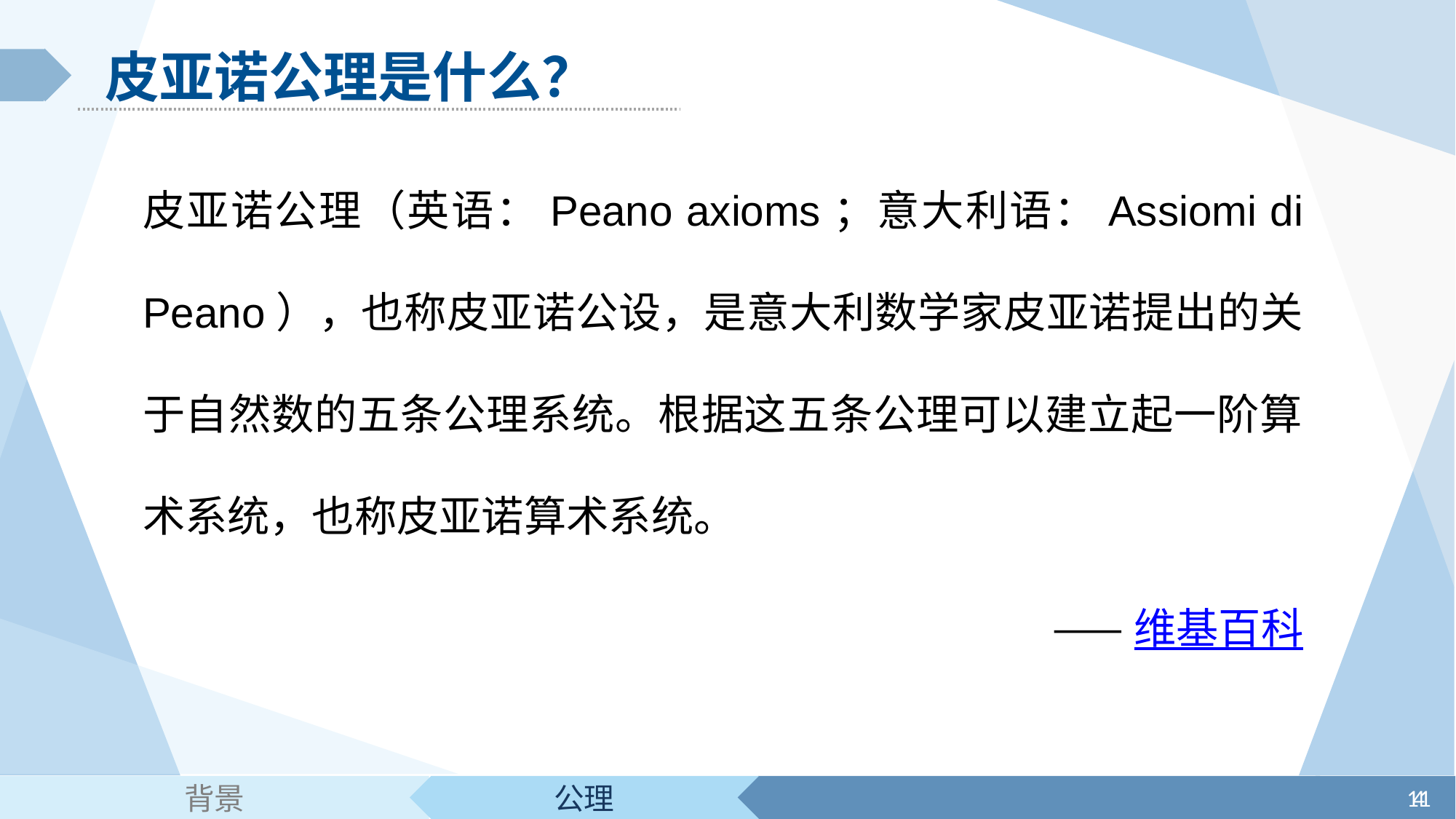

皮亚诺公理是什么？
皮亚诺公理（英语：Peano axioms；意大利语：Assiomi di Peano），也称皮亚诺公设，是意大利数学家皮亚诺提出的关于自然数的五条公理系统。根据这五条公理可以建立起一阶算术系统，也称皮亚诺算术系统。
——维基百科

Customers
4
11